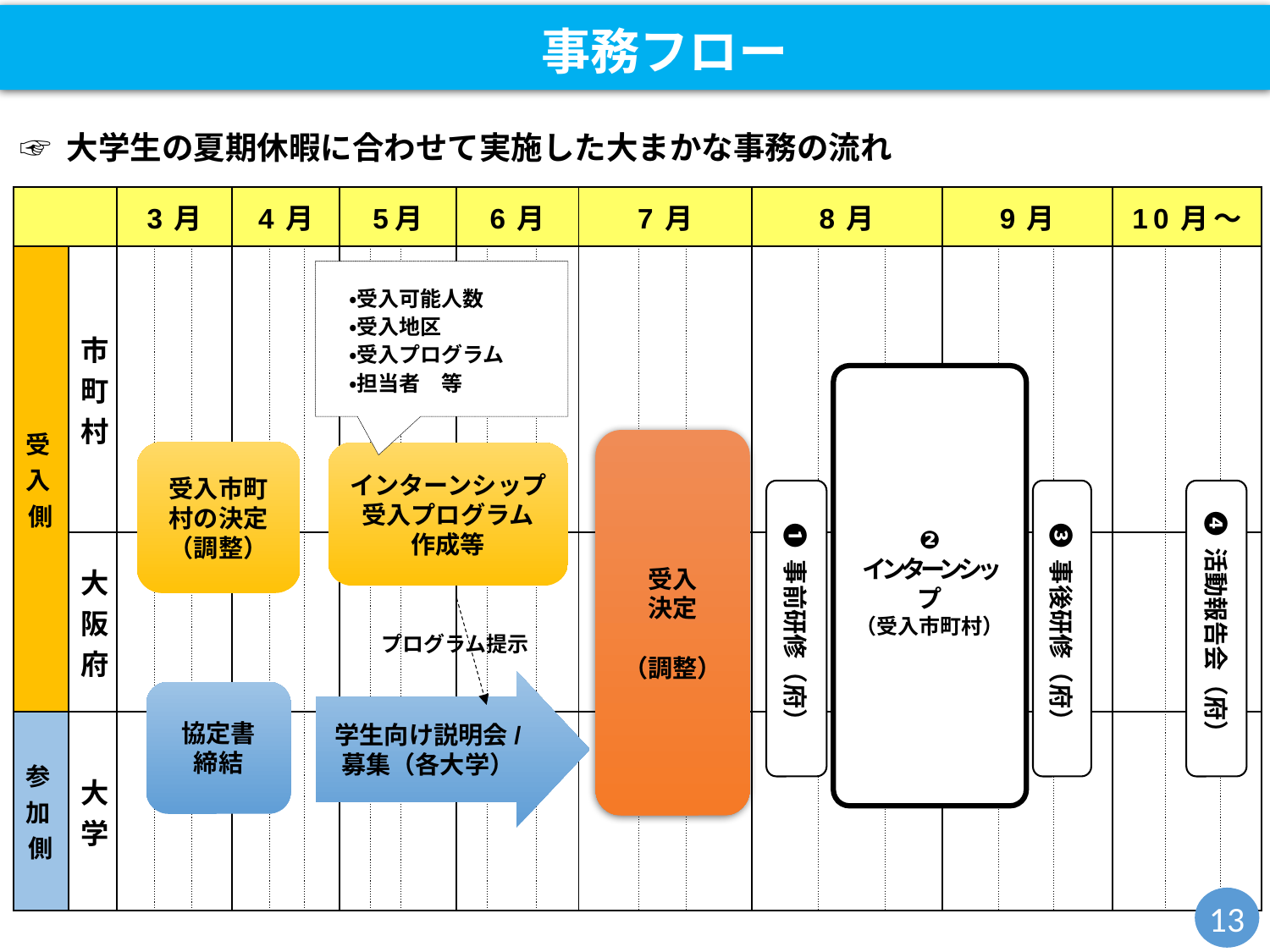

事務フロー
☞ 大学生の夏期休暇に合わせて実施した大まかな事務の流れ
|  |  | 3月 |  |  | 4月 |  |  | 5月 |  |  | 6月 |  |  | 7月 |  |  | 8月 |  |  | 9月 |  |  | 10月～ |  |  |
| --- | --- | --- | --- | --- | --- | --- | --- | --- | --- | --- | --- | --- | --- | --- | --- | --- | --- | --- | --- | --- | --- | --- | --- | --- | --- |
| 受入側 | 市町村 |  |  |  |  |  |  |  |  |  |  |  |  |  |  |  |  |  |  |  |  |  |  |  |  |
|  | 大阪府 |  |  |  |  |  |  |  |  |  |  |  |  |  |  |  |  |  |  |  |  |  |  |  |  |
| 参加側 | 大学 |  |  |  |  |  |  |  |  |  |  |  |  |  |  |  |  |  |  |  |  |  |  |  |  |
|  |  |  |  |  |  |  |  |  |  |  |  |  |  |  |  |  |  |  |  |  |  |  |  |  |  |
　・受入可能人数
　・受入地区
　・受入プログラム
　・担当者　等

❷
インターンシップ
（受入市町村）
受入
決定

（調整）
受入市町村の決定
（調整）
インターンシップ受入プログラム
作成等
❶ 事前研修（府）
❸ 事後研修（府）
❹ 活動報告会（府）
プログラム提示
学生向け説明会/
募集（各大学）
協定書
締結
13